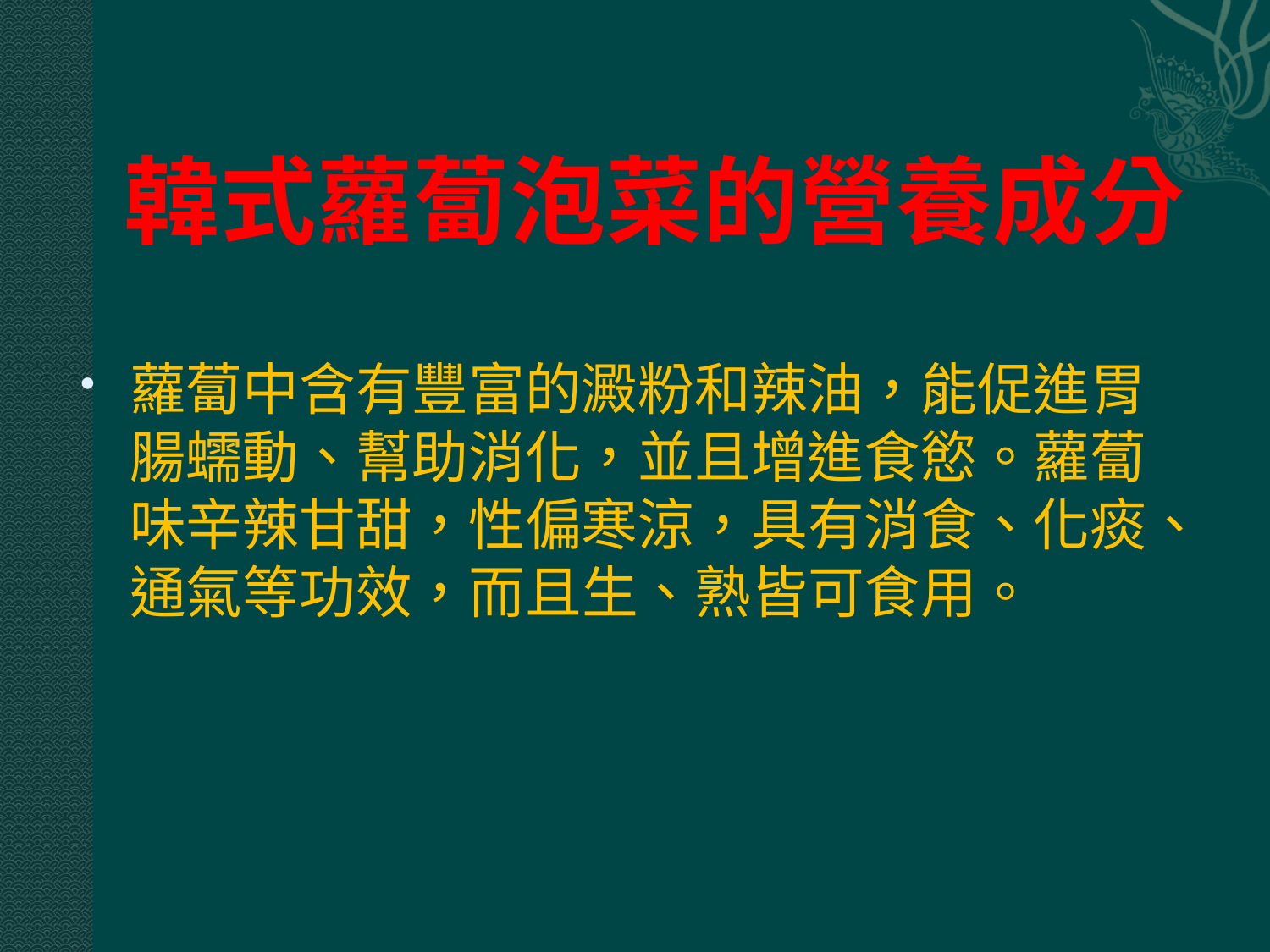

# 韓式蘿蔔泡菜的營養成分
蘿蔔中含有豐富的澱粉和辣油，能促進胃腸蠕動、幫助消化，並且增進食慾。蘿蔔味辛辣甘甜，性偏寒涼，具有消食、化痰、通氣等功效，而且生、熟皆可食用。